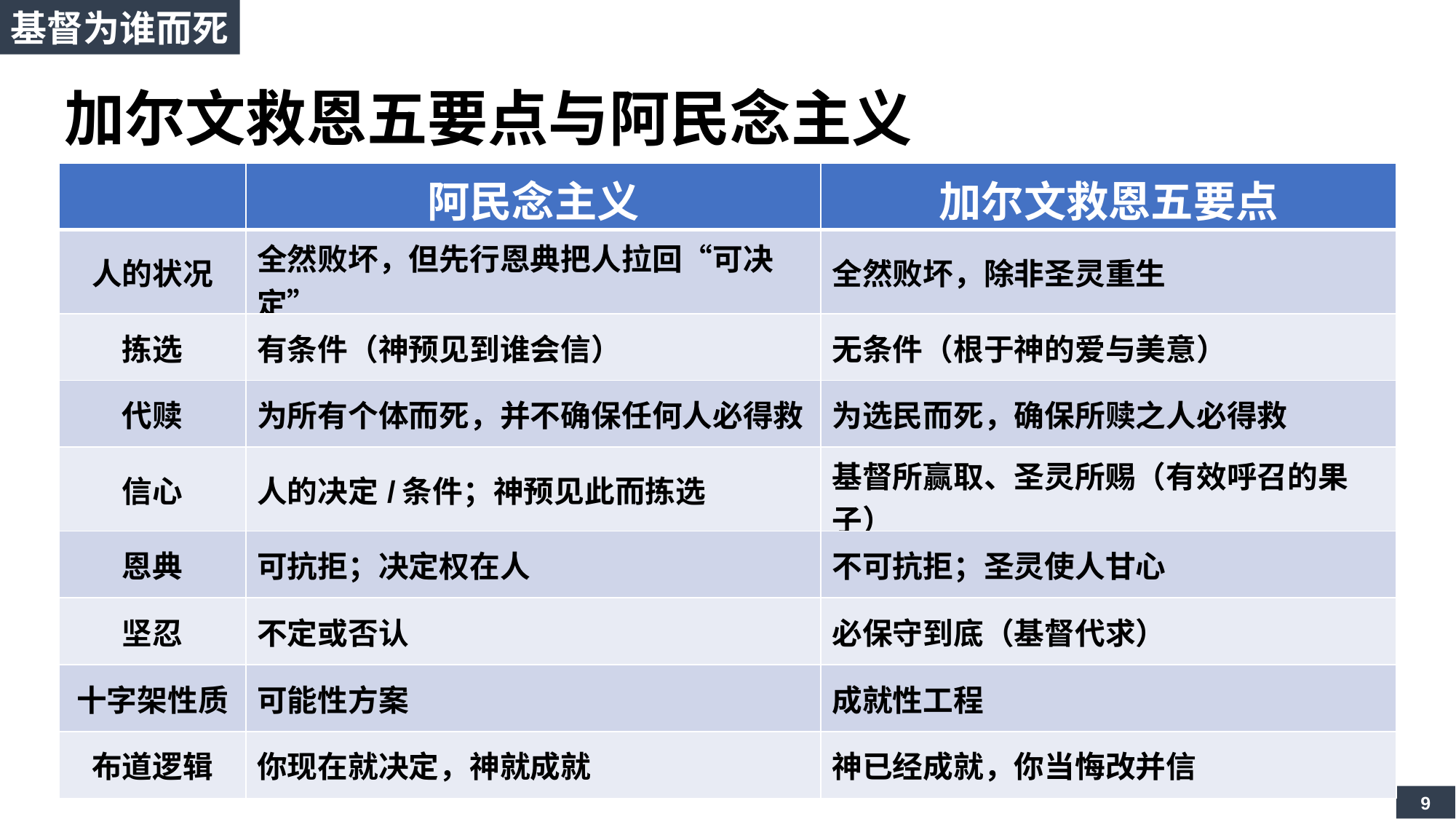

基督为谁而死
加尔文救恩五要点与阿民念主义

|  | 阿民念主义 | 加尔文救恩五要点 |
| --- | --- | --- |
| 人的状况 | 全然败坏，但先行恩典把人拉回“可决定” | 全然败坏，除非圣灵重生 |
| 拣选 | 有条件（神预见到谁会信） | 无条件（根于神的爱与美意） |
| 代赎 | 为所有个体而死，并不确保任何人必得救 | 为选民而死，确保所赎之人必得救 |
| 信心 | 人的决定/条件；神预见此而拣选 | 基督所赢取、圣灵所赐（有效呼召的果子） |
| 恩典 | 可抗拒；决定权在人 | 不可抗拒；圣灵使人甘心 |
| 坚忍 | 不定或否认 | 必保守到底（基督代求） |
| 十字架性质 | 可能性方案 | 成就性工程 |
| 布道逻辑 | 你现在就决定，神就成就 | 神已经成就，你当悔改并信 |
9